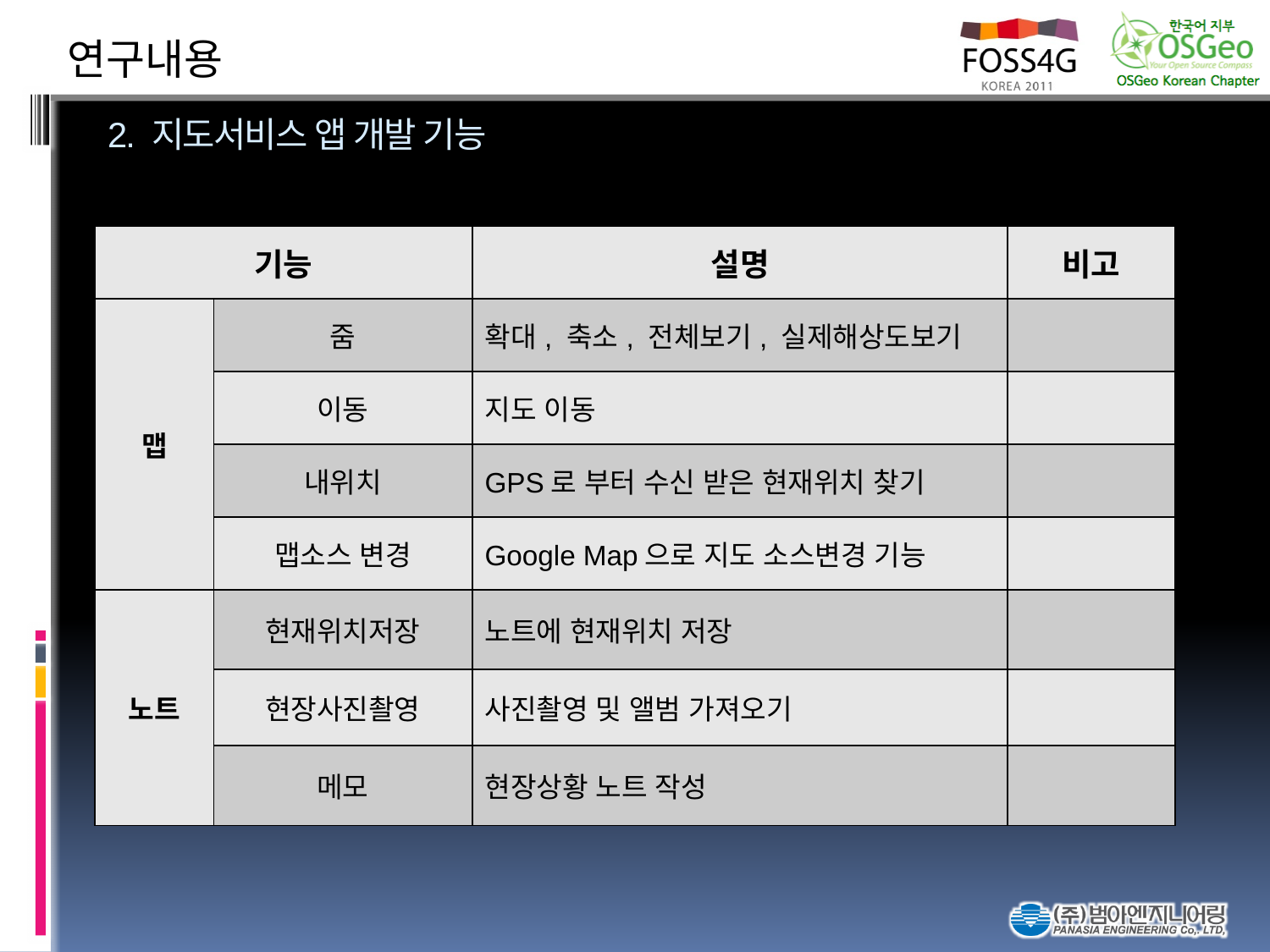

연구내용
# 2. 지도서비스 앱 개발 기능
| 기능 |  | 설명 | 비고 |
| --- | --- | --- | --- |
| 맵 | 줌 | 확대, 축소, 전체보기, 실제해상도보기 |  |
|  | 이동 | 지도 이동 |  |
|  | 내위치 | GPS로 부터 수신 받은 현재위치 찾기 |  |
|  | 맵소스 변경 | Google Map으로 지도 소스변경 기능 |  |
| 노트 | 현재위치저장 | 노트에 현재위치 저장 |  |
|  | 현장사진촬영 | 사진촬영 및 앨범 가져오기 |  |
|  | 메모 | 현장상황 노트 작성 |  |